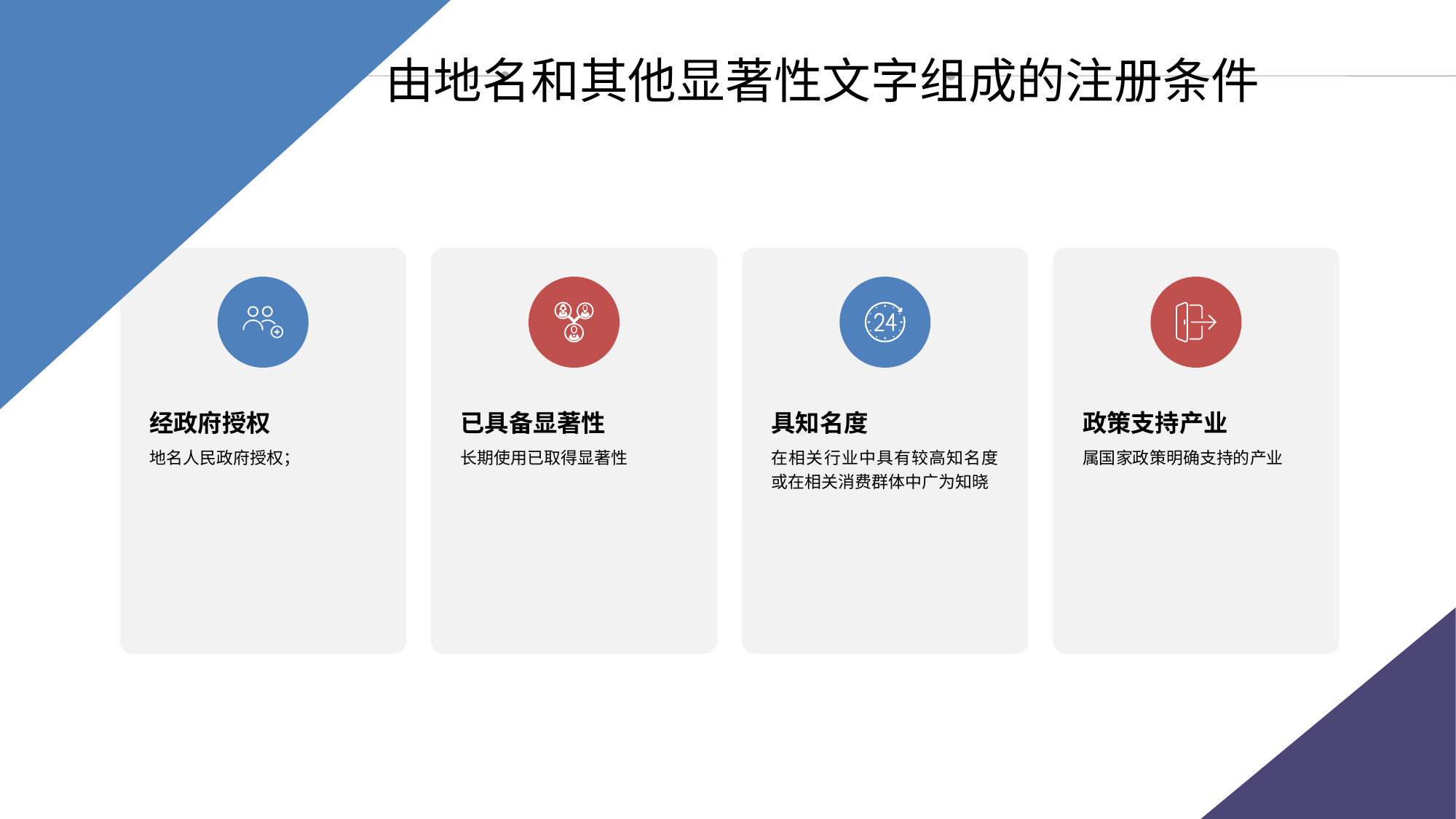

由地名和其他显著性文字组成的注册条件

经政府授权
地名人民政府授权；

已具备显著性
长期使用已取得显著性

具知名度
在相关行业中具有较高知名度或在相关消费群体中广为知晓

政策支持产业
属国家政策明确支持的产业